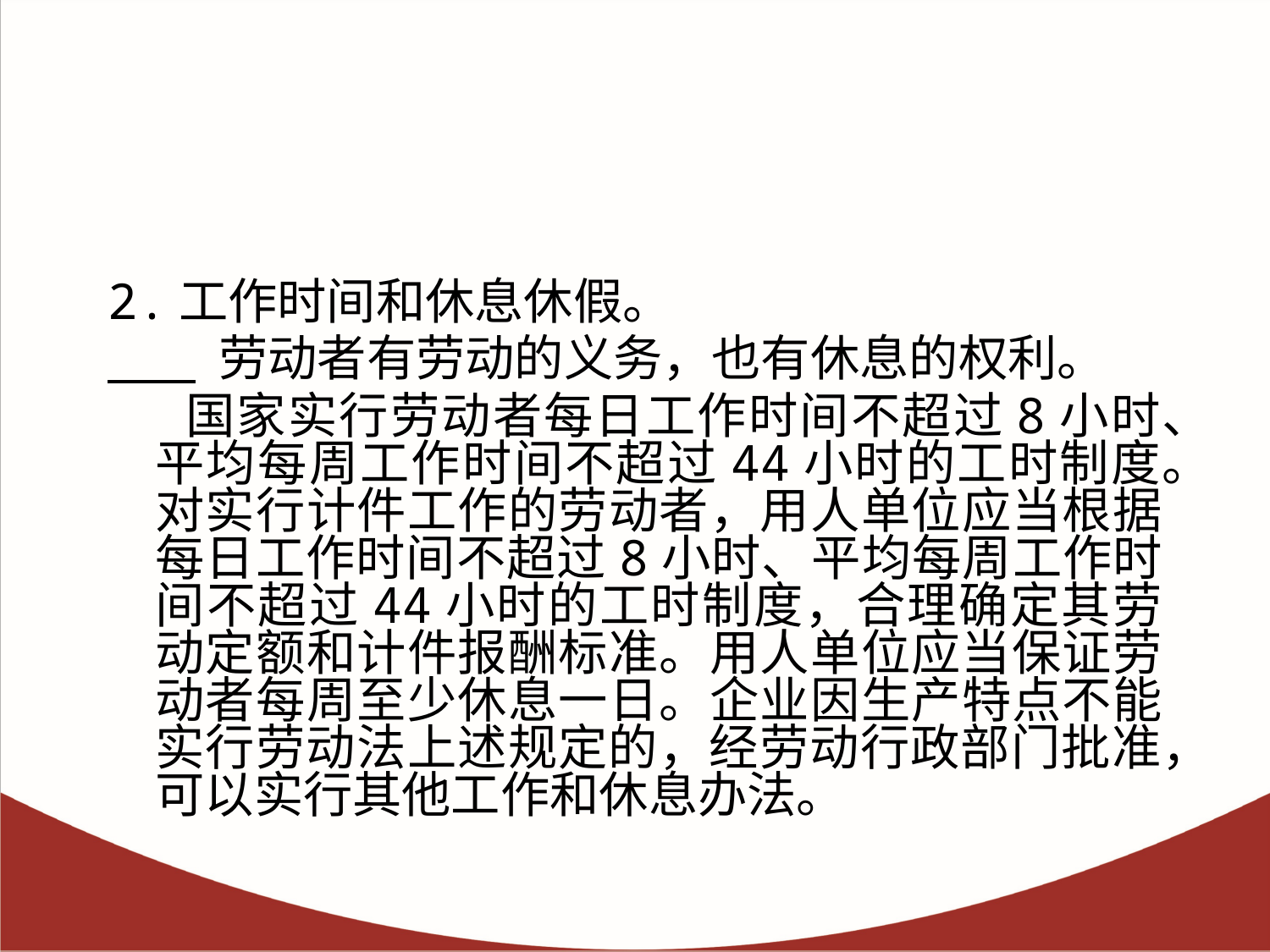

#
2.工作时间和休息休假。
         劳动者有劳动的义务，也有休息的权利。
     国家实行劳动者每日工作时间不超过8小时、平均每周工作时间不超过44小时的工时制度。对实行计件工作的劳动者，用人单位应当根据每日工作时间不超过8小时、平均每周工作时间不超过44小时的工时制度，合理确定其劳动定额和计件报酬标准。用人单位应当保证劳动者每周至少休息一日。企业因生产特点不能实行劳动法上述规定的，经劳动行政部门批准，可以实行其他工作和休息办法。